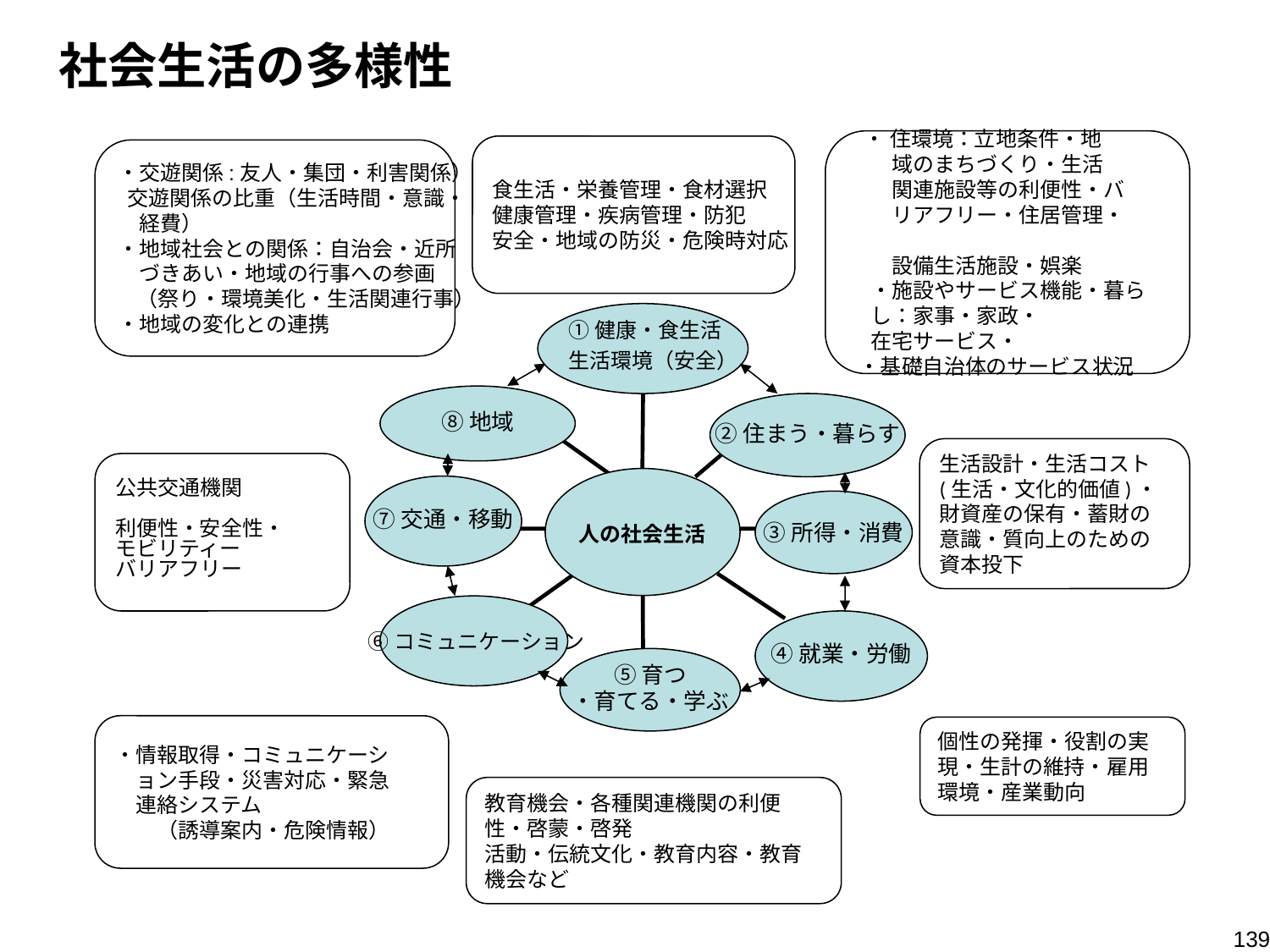

社会生活の多様性
  ・ 住環境：立地条件・地
　　域のまちづくり・生活
　　関連施設等の利便性・バ
　　リアフリー・住居管理・
　　設備生活施設・娯楽
　・施設やサービス機能・暮ら
　し：家事・家政・
　在宅サービス・
 ・基礎自治体のサービス状況
食生活・栄養管理・食材選択
健康管理・疾病管理・防犯
安全・地域の防災・危険時対応
・交遊関係:友人・集団・利害関係）
 交遊関係の比重（生活時間・意識・
　経費）
・地域社会との関係：自治会・近所
　づきあい・地域の行事への参画
   （祭り・環境美化・生活関連行事）
・地域の変化との連携
①健康・食生活

生活環境（安全）

⑧地域

②住まう・暮らす

人の社会生活

⑦交通・移動

③所得・消費

 ⑥コミュニケーション

④就業・労働
⑤育つ
・育てる・学ぶ

生活設計・生活コスト(生活・文化的価値)・財資産の保有・蓄財の意識・質向上のための資本投下

公共交通機関

利便性・安全性・
モビリティー
バリアフリー

・情報取得・コミュニケーシ
　ョン手段・災害対応・緊急
　連絡システム
　　（誘導案内・危険情報）
個性の発揮・役割の実現・生計の維持・雇用環境・産業動向

教育機会・各種関連機関の利便性・啓蒙・啓発
活動・伝統文化・教育内容・教育機会など
139